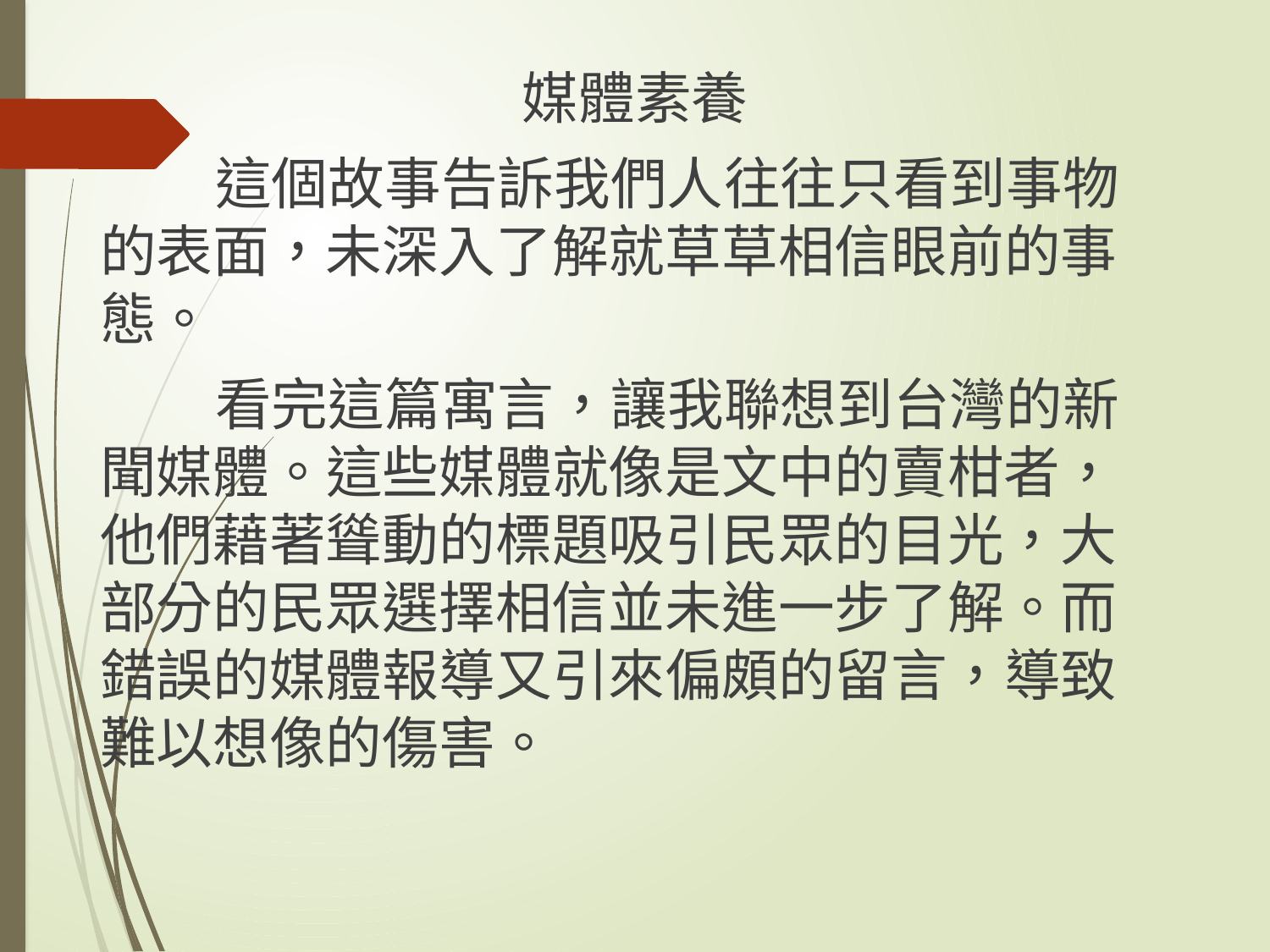

媒體素養
        這個故事告訴我們人往往只看到事物的表面，未深入了解就草草相信眼前的事態。
        看完這篇寓言，讓我聯想到台灣的新聞媒體。這些媒體就像是文中的賣柑者，他們藉著聳動的標題吸引民眾的目光，大部分的民眾選擇相信並未進一步了解。而錯誤的媒體報導又引來偏頗的留言，導致難以想像的傷害。